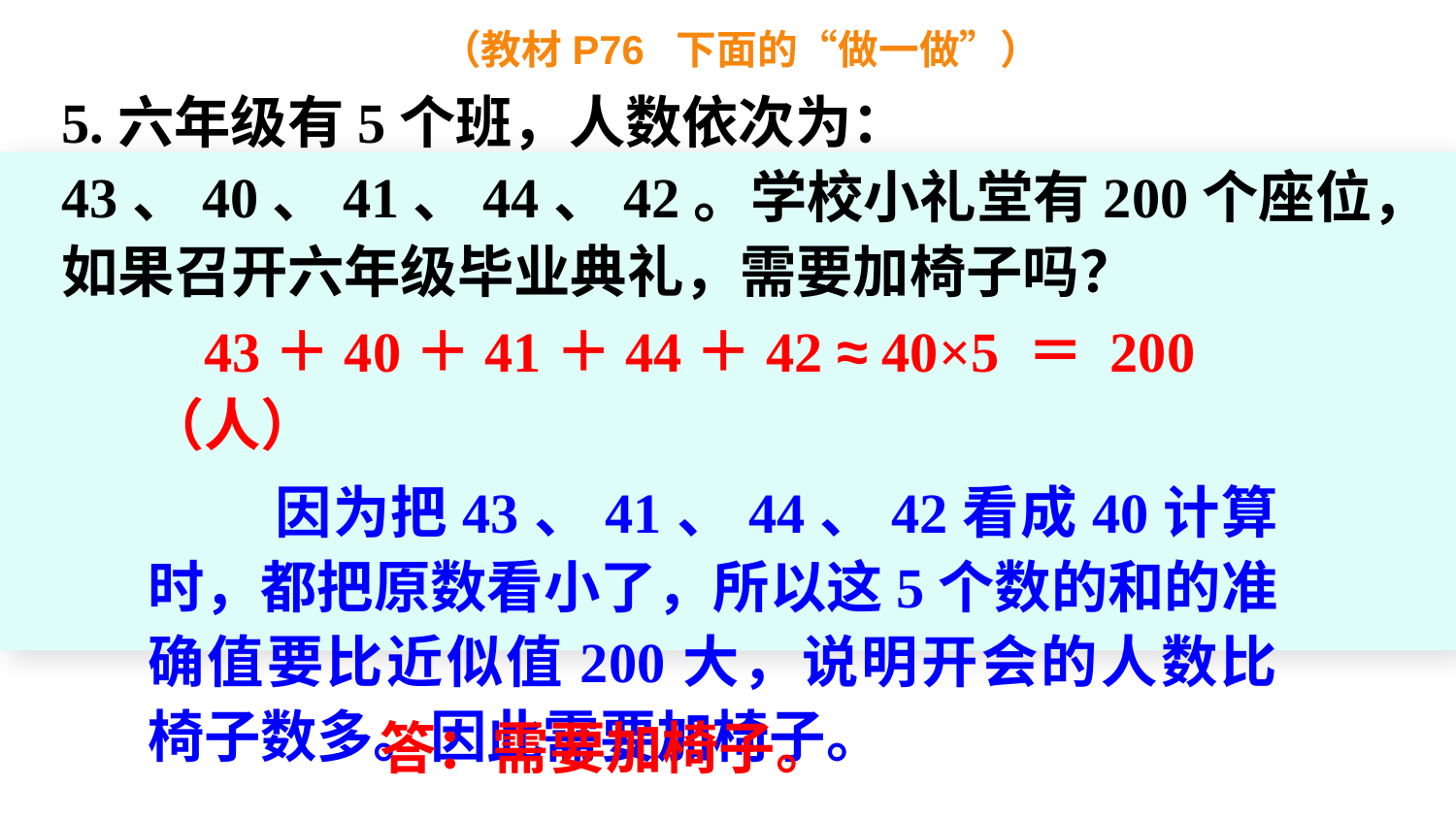

（教材P76  下面的“做一做”）
5.六年级有5个班，人数依次为：43、40、41、44、42。学校小礼堂有200个座位，如果召开六年级毕业典礼，需要加椅子吗？
    43＋40＋41＋44＋42 ≈ 40×5 ＝ 200（人）
        因为把43、41、44、42看成40计算时，都把原数看小了，所以这5个数的和的准确值要比近似值200大，说明开会的人数比椅子数多。因此需要加椅子。
答：需要加椅子。